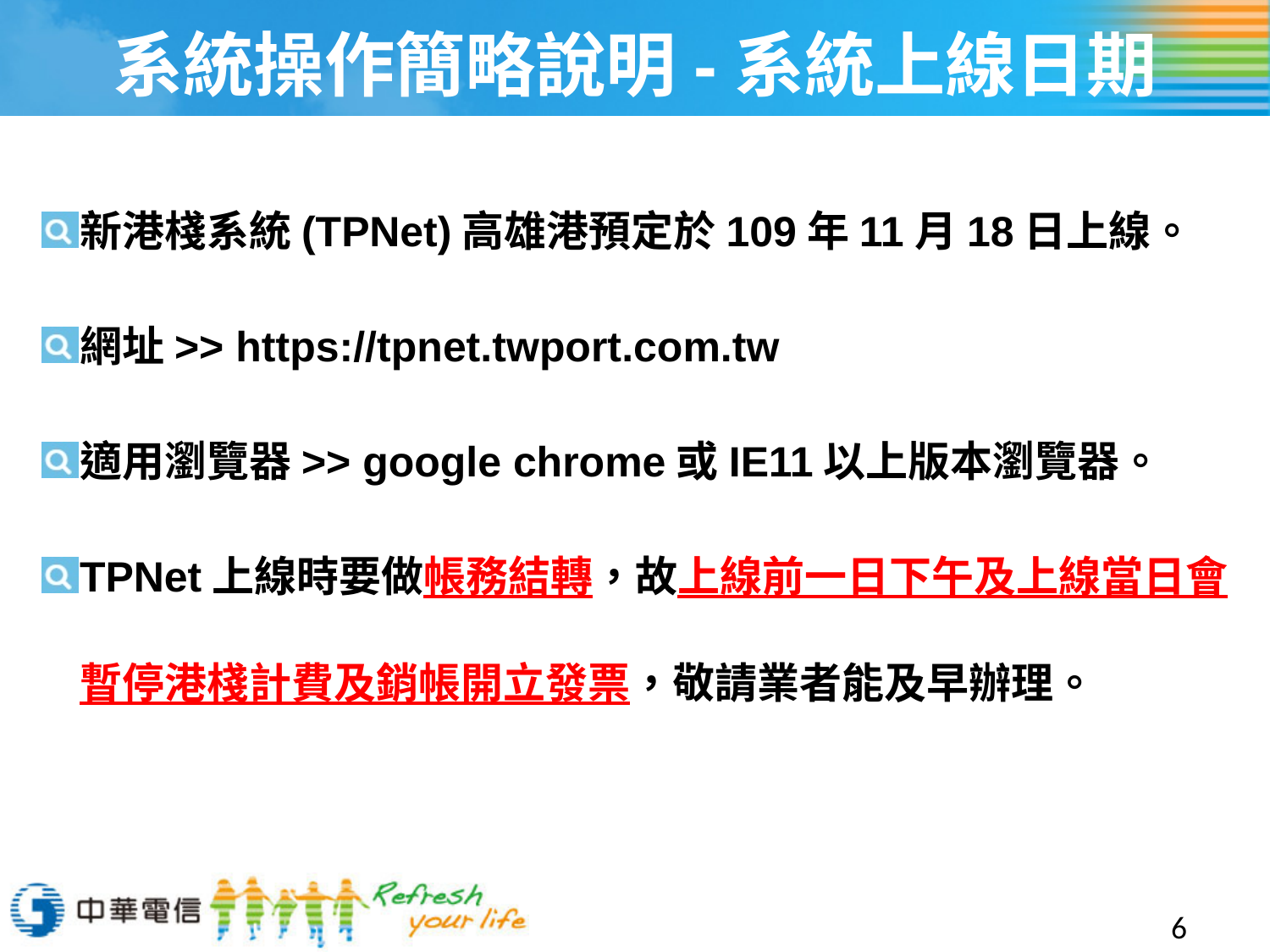

系統操作簡略說明-系統上線日期
新港棧系統(TPNet)高雄港預定於109年11月18日上線。
網址>> https://tpnet.twport.com.tw
適用瀏覽器>> google chrome或IE11以上版本瀏覽器。
TPNet上線時要做帳務結轉，故上線前一日下午及上線當日會暫停港棧計費及銷帳開立發票，敬請業者能及早辦理。